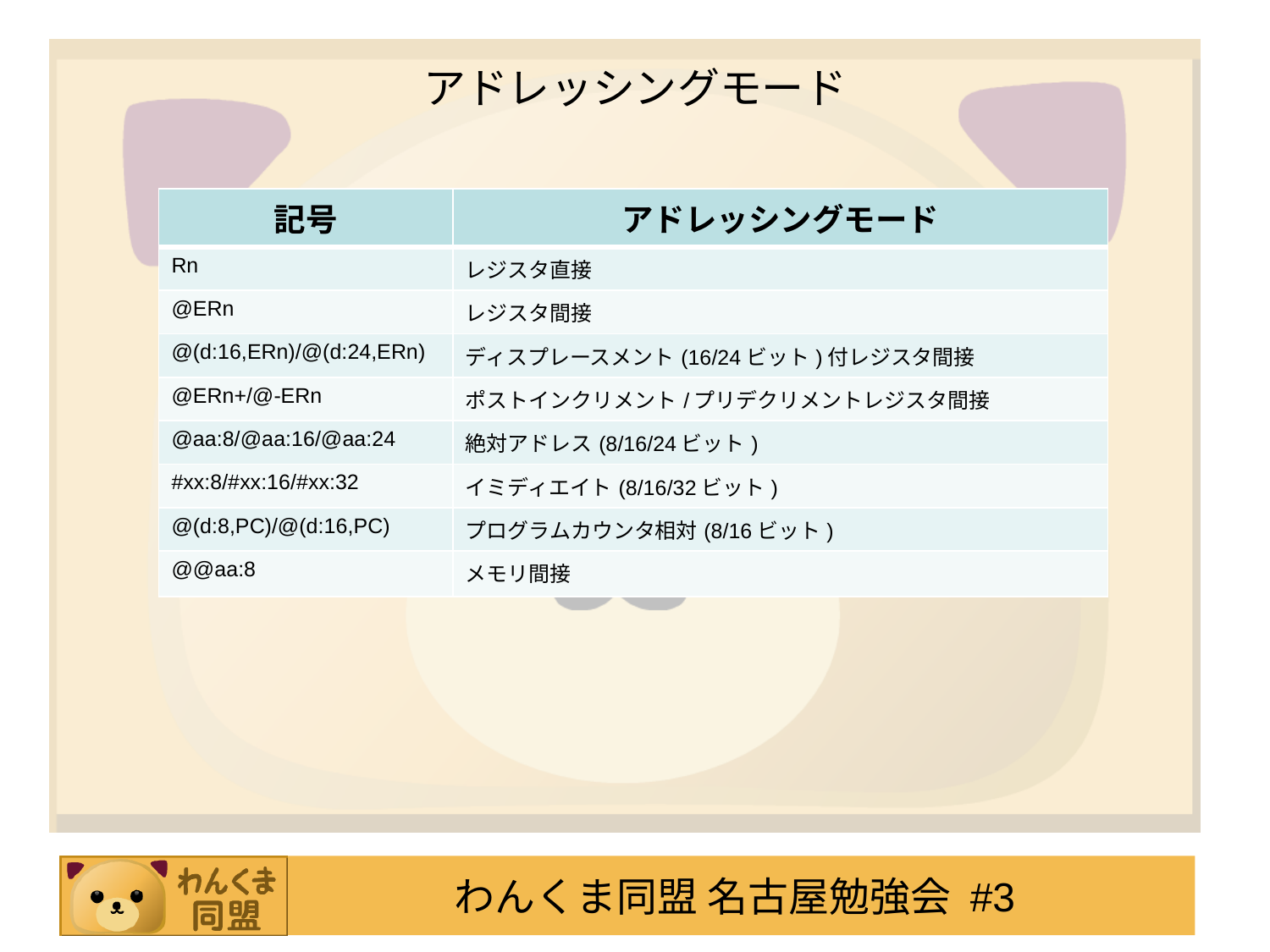

# アドレッシングモード
| 記号 | アドレッシングモード |
| --- | --- |
| Rn | レジスタ直接 |
| @ERn | レジスタ間接 |
| @(d:16,ERn)/@(d:24,ERn) | ディスプレースメント(16/24ビット)付レジスタ間接 |
| @ERn+/@-ERn | ポストインクリメント/プリデクリメントレジスタ間接 |
| @aa:8/@aa:16/@aa:24 | 絶対アドレス(8/16/24ビット) |
| #xx:8/#xx:16/#xx:32 | イミディエイト(8/16/32ビット) |
| @(d:8,PC)/@(d:16,PC) | プログラムカウンタ相対(8/16ビット) |
| @@aa:8 | メモリ間接 |